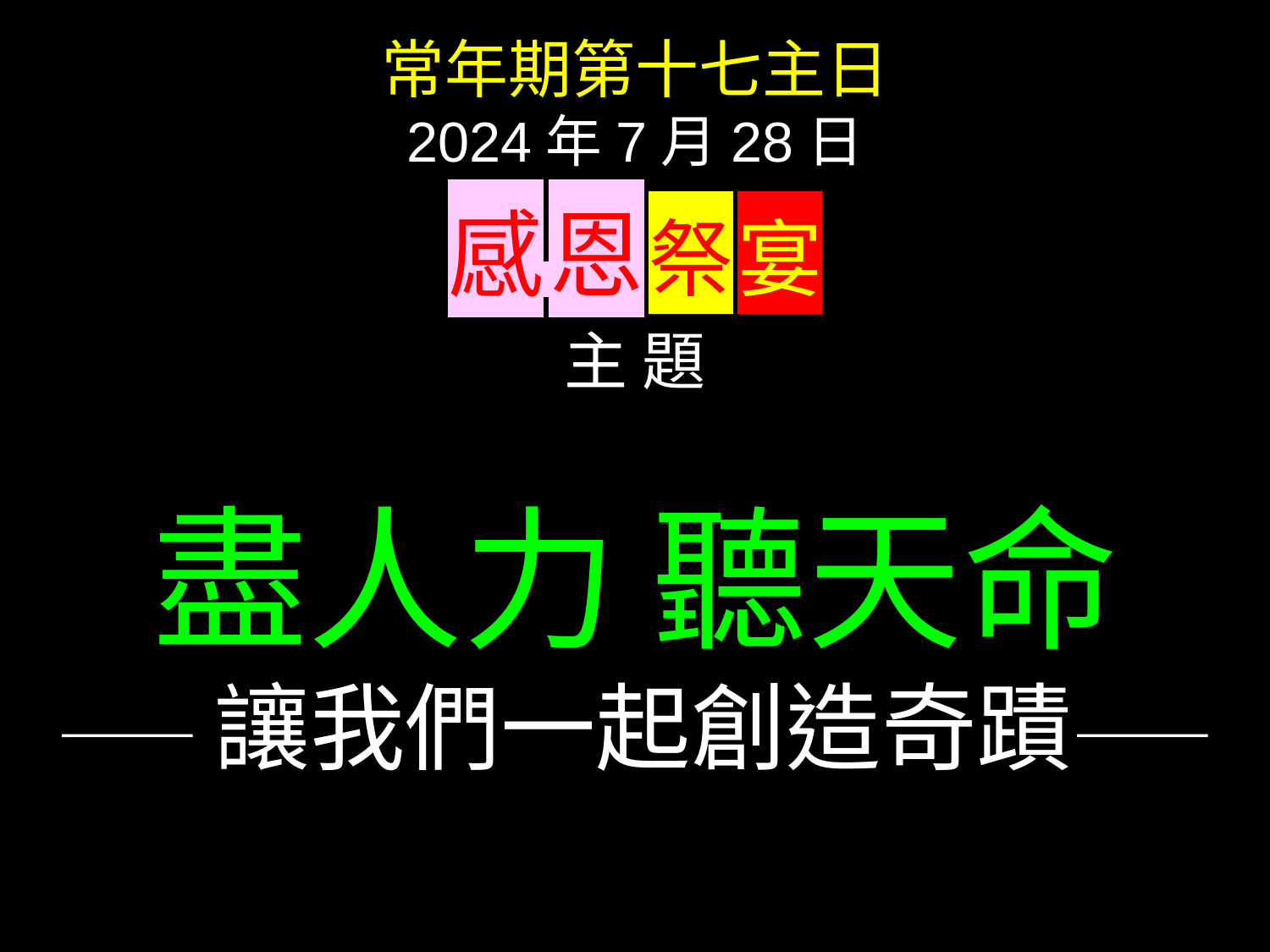

常年期第十七主日
2024年7月28日
感 恩 祭 宴

主 題

盡人力 聽天命
——讓我們一起創造奇蹟——